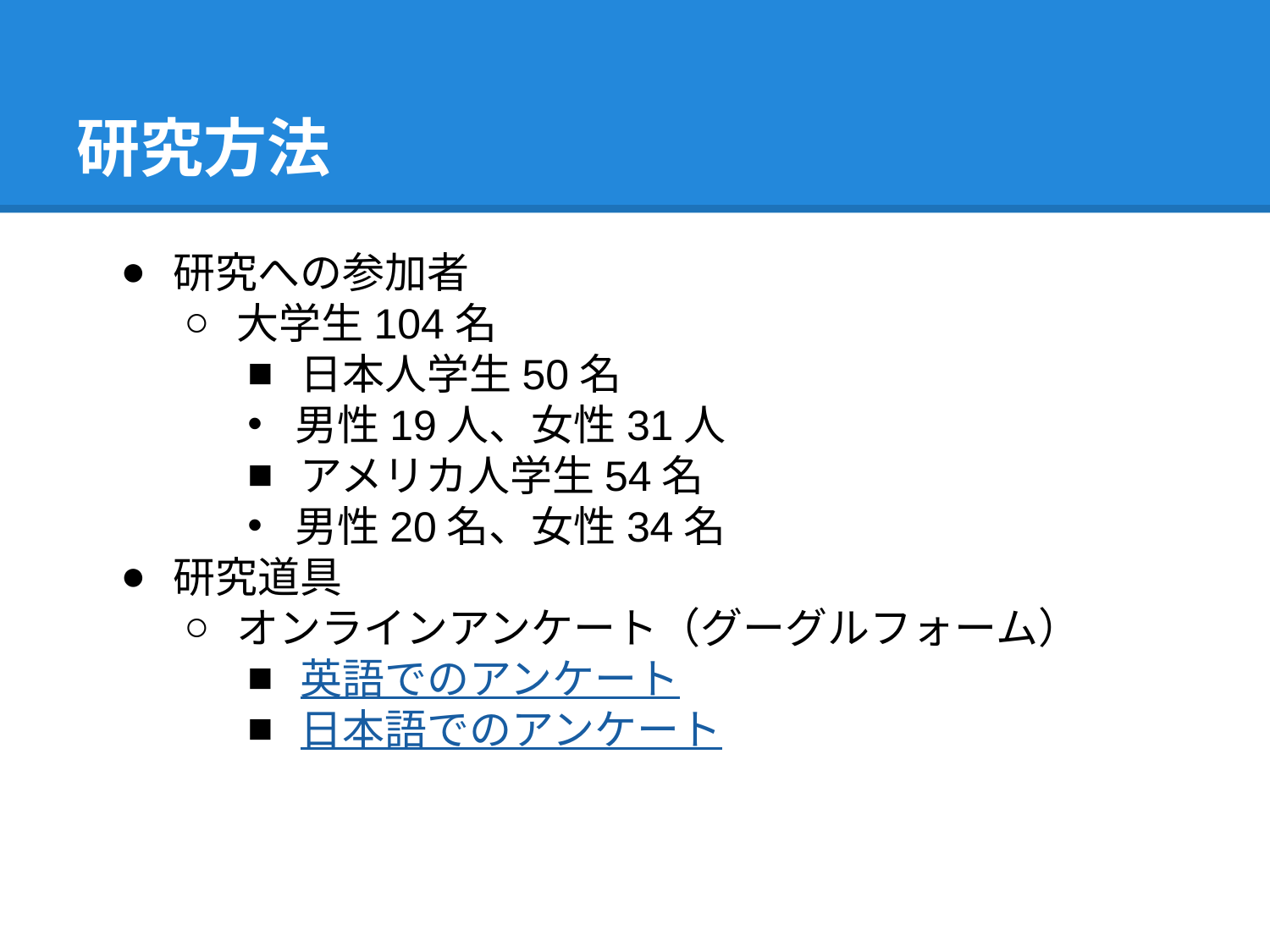

# 研究方法
研究への参加者
大学生104名
日本人学生50名
男性19人、女性31人
アメリカ人学生54名
男性20名、女性34名
研究道具
オンラインアンケート（グーグルフォーム）
英語でのアンケート
日本語でのアンケート